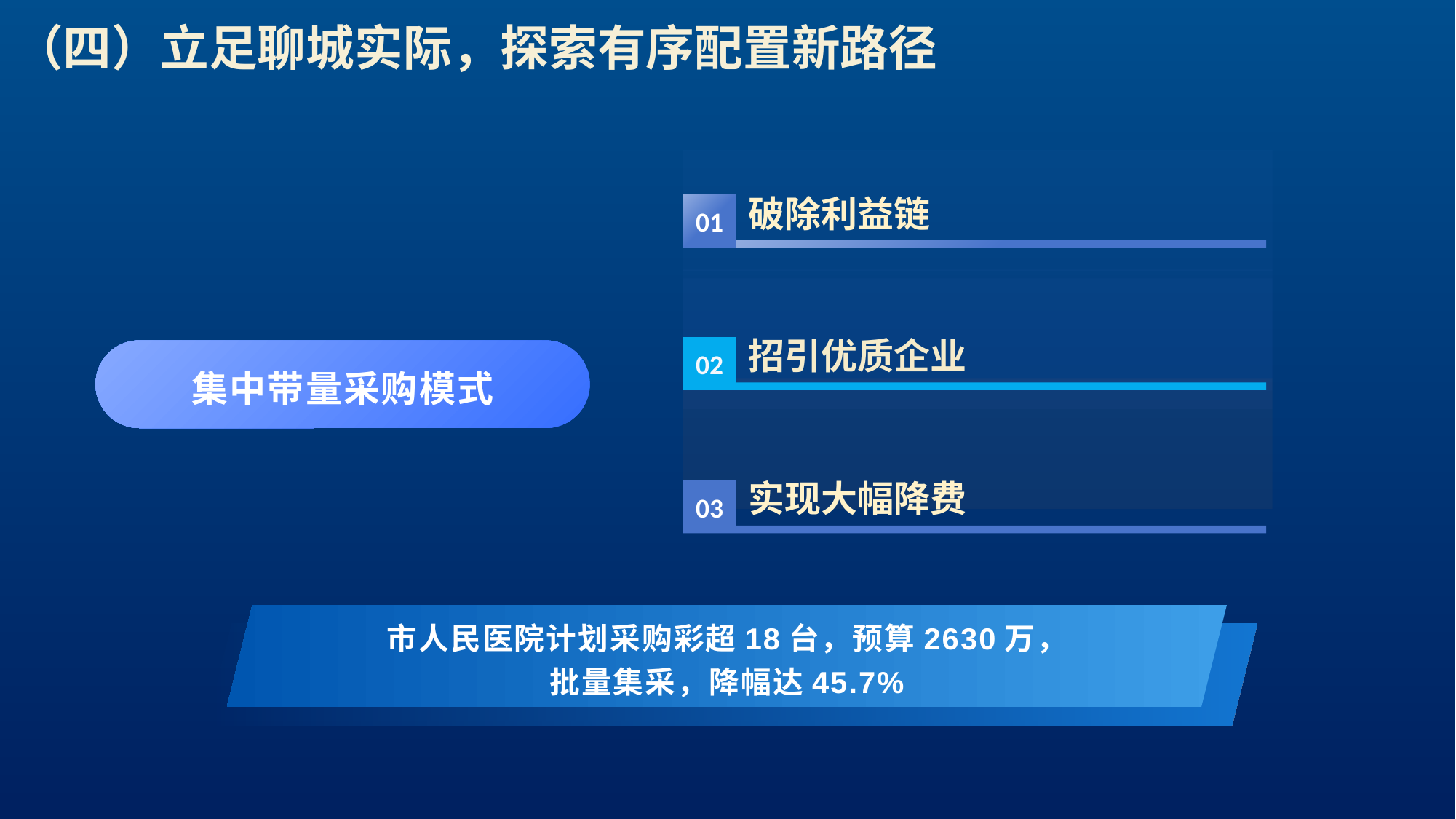

（四）立足聊城实际，探索有序配置新路径

01

03

破除利益链
实现大幅降费

招引优质企业
02

集中带量采购模式

市人民医院计划采购彩超18台，预算2630万，
批量集采，降幅达45.7%